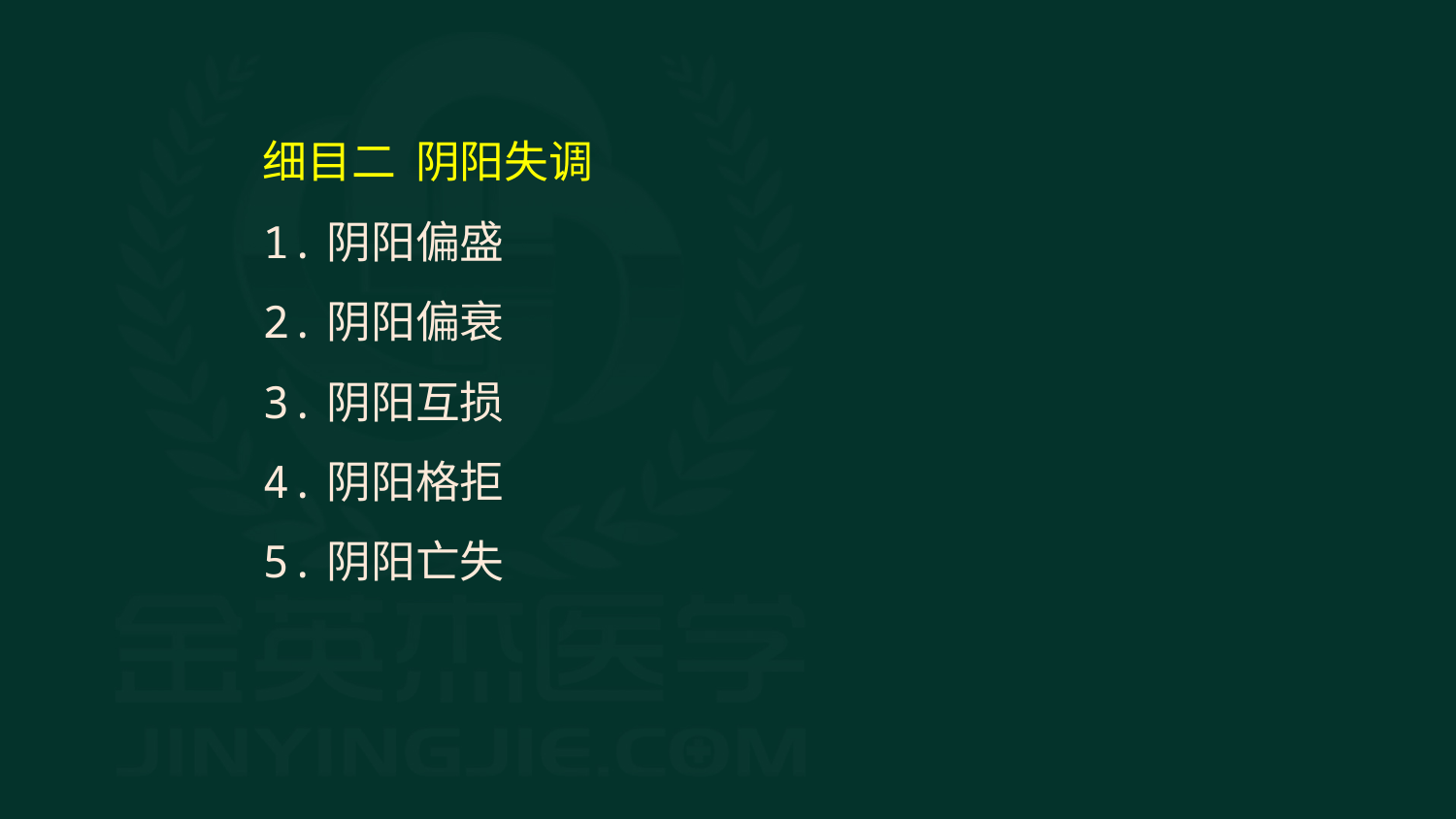

细目二  阴阳失调
1.阴阳偏盛
2.阴阳偏衰
3.阴阳互损
4.阴阳格拒
5.阴阳亡失